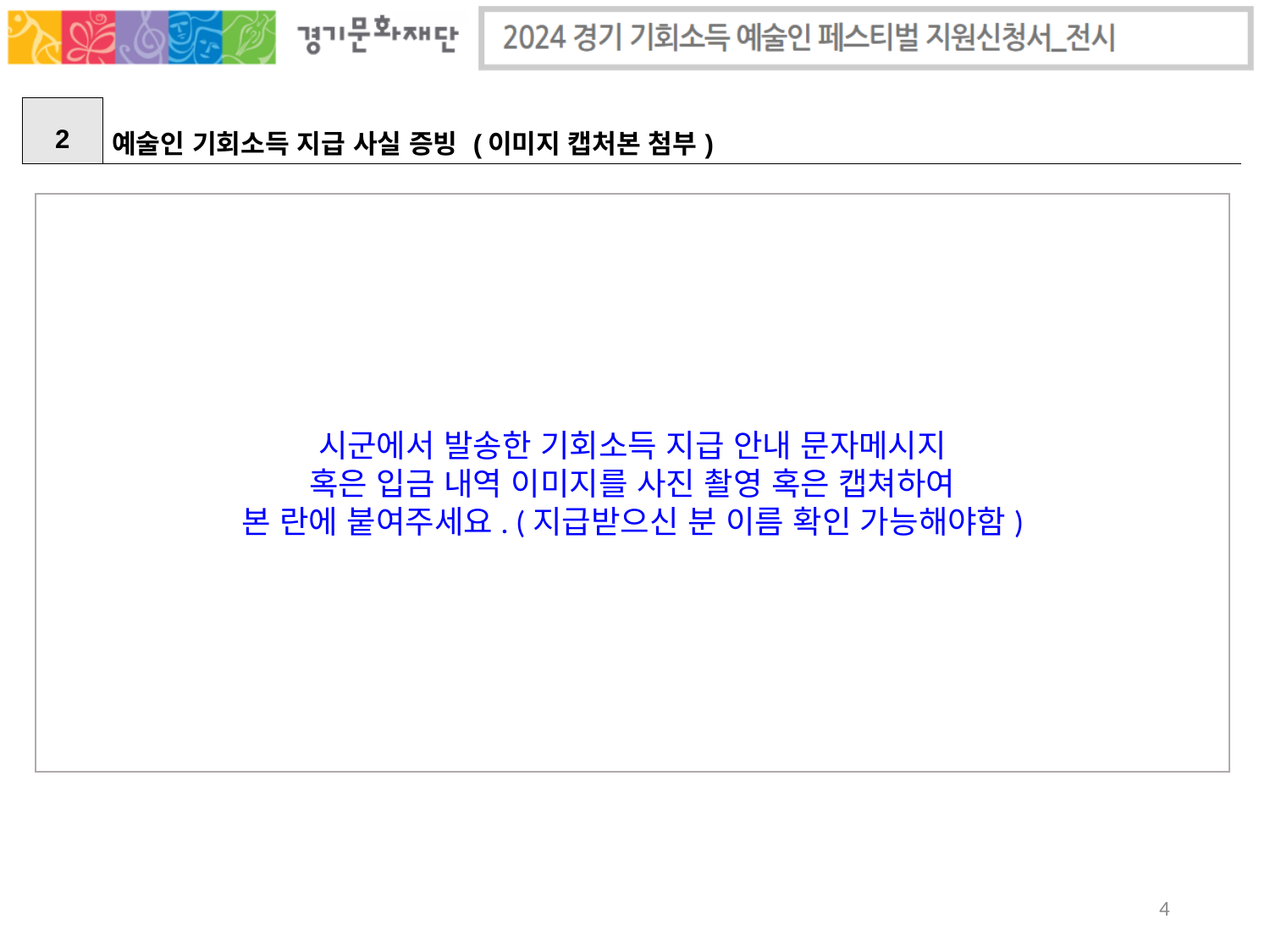

| 2 | 예술인 기회소득 지급 사실 증빙 (이미지 캡처본 첨부) |
| --- | --- |

시군에서 발송한 기회소득 지급 안내 문자메시지
혹은 입금 내역 이미지를 사진 촬영 혹은 캡쳐하여
본 란에 붙여주세요. (지급받으신 분 이름 확인 가능해야함)

4